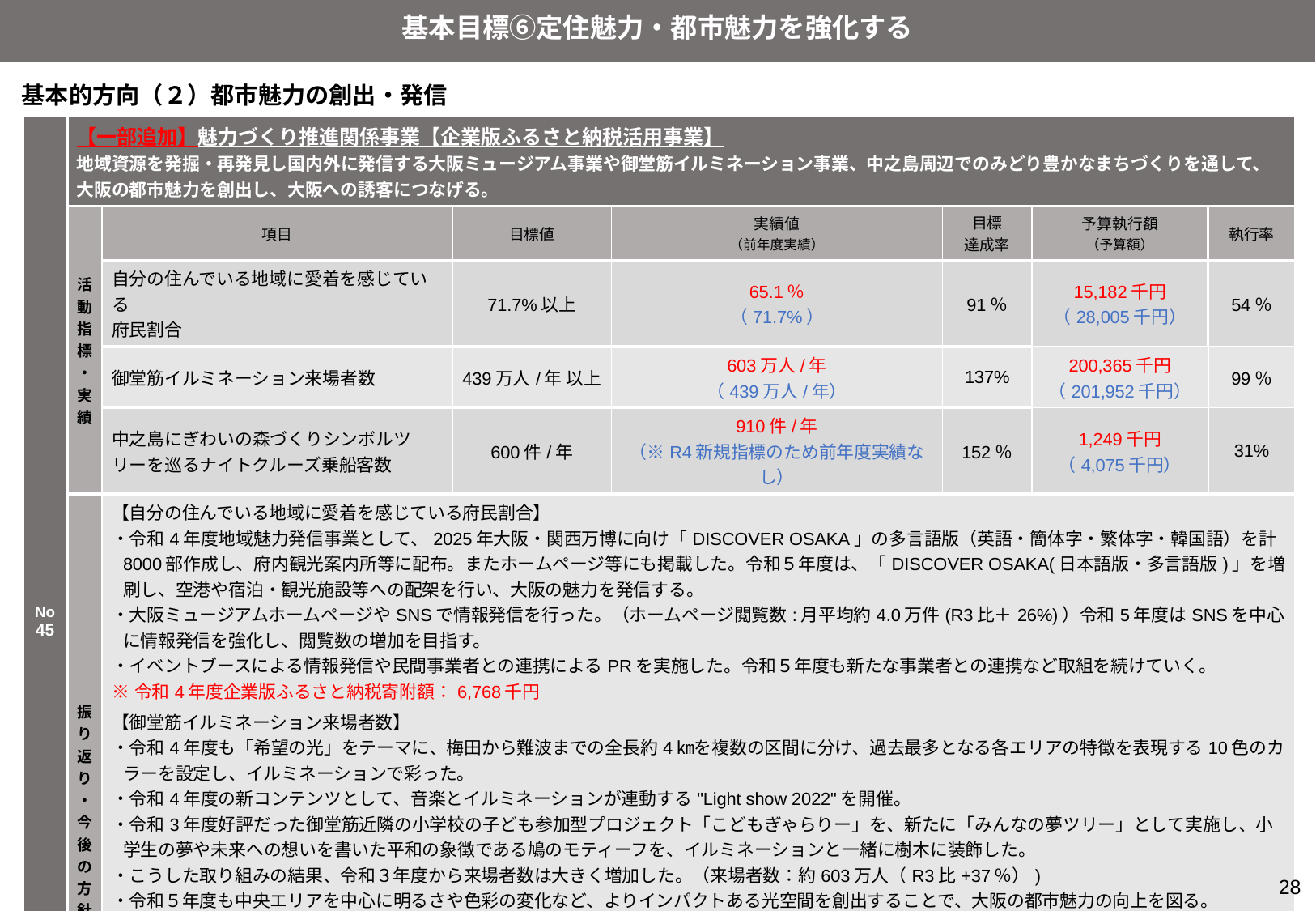

基本目標⑥定住魅力・都市魅力を強化する
基本的方向（２）都市魅力の創出・発信
| No45 | 【一部追加】魅力づくり推進関係事業【企業版ふるさと納税活用事業】 地域資源を発掘・再発見し国内外に発信する大阪ミュージアム事業や御堂筋イルミネーション事業、中之島周辺でのみどり豊かなまちづくりを通して、大阪の都市魅力を創出し、大阪への誘客につなげる。 |  |  |  |  |  |  |
| --- | --- | --- | --- | --- | --- | --- | --- |
|  | 活動指標・実績 | 項目 | 目標値 | 実績値 （前年度実績） | 目標 達成率 | 予算執行額 （予算額） | 執行率 |
|  |  | 自分の住んでいる地域に愛着を感じている 府民割合 | 71.7%以上 | 65.1％ （71.7%） | 91％ | 15,182千円 （28,005千円） | 54％ |
|  |  | 御堂筋イルミネーション来場者数 | 439万人/年 以上 | 603万人/年 （439万人/年） | 137% | 200,365千円 （201,952千円） | 99％ |
|  |  | 中之島にぎわいの森づくりシンボルツリーを巡るナイトクルーズ乗船客数 | 600件/年 | 910件/年 （※R4新規指標のため前年度実績なし） | 152％ | 1,249千円 （4,075千円） | 31% |
|  | 振り返り・今後の方針 | 【自分の住んでいる地域に愛着を感じている府民割合】 ・令和4年度地域魅力発信事業として、2025年大阪・関西万博に向け「DISCOVER OSAKA」の多言語版（英語・簡体字・繁体字・韓国語）を計8000部作成し、府内観光案内所等に配布。またホームページ等にも掲載した。令和５年度は、「DISCOVER OSAKA(日本語版・多言語版)」を増刷し、空港や宿泊・観光施設等への配架を行い、大阪の魅力を発信する。 ・大阪ミュージアムホームページやSNSで情報発信を行った。（ホームページ閲覧数:月平均約4.0万件(R3比＋26%)）令和5年度はSNSを中心に情報発信を強化し、閲覧数の増加を目指す。 ・イベントブースによる情報発信や民間事業者との連携によるPRを実施した。令和５年度も新たな事業者との連携など取組を続けていく。 ※令和4年度企業版ふるさと納税寄附額：6,768千円 【御堂筋イルミネーション来場者数】 ・令和4年度も「希望の光」をテーマに、梅田から難波までの全長約4㎞を複数の区間に分け、過去最多となる各エリアの特徴を表現する10色のカラーを設定し、イルミネーションで彩った。 ・令和4年度の新コンテンツとして、音楽とイルミネーションが連動する"Light show 2022"を開催。 ・令和3年度好評だった御堂筋近隣の小学校の子ども参加型プロジェクト「こどもぎゃらりー」を、新たに「みんなの夢ツリー」として実施し、小学生の夢や未来への想いを書いた平和の象徴である鳩のモティーフを、イルミネーションと一緒に樹木に装飾した。 ・こうした取り組みの結果、令和３年度から来場者数は大きく増加した。（来場者数：約603万人（R3比+37％）) ・令和５年度も中央エリアを中心に明るさや色彩の変化など、よりインパクトある光空間を創出することで、大阪の都市魅力の向上を図る。 ※令和4年度企業版ふるさと納税寄附額：0千円 【中之島にぎわいの森づくりシンボルツリーを巡るナイトクルーズ乗船客数】 ・2010年から「DREAMS COME TRUE WINTER FANTASIA」とコラボして、中之島の水辺拠点に計７本のシンボルツリーを植樹、令和４年12月にはライトアップを実施し、それらを巡るナイトクルーズを、令和３年度に引き続き実施した。 ・DREAMS COME TRUEとのコラボ看板をツリーに設置したり、中之島エリアでのイベントで事業内容をPRするなどの取り組みの結果、目標値を上回ることができた。 ・令和５年度も引き続きイベントやHPなどで事業PRを積極的に行っていく。 ※令和4年度企業版ふるさと納税寄附額：0千円 |  |  |  |  |  |
28